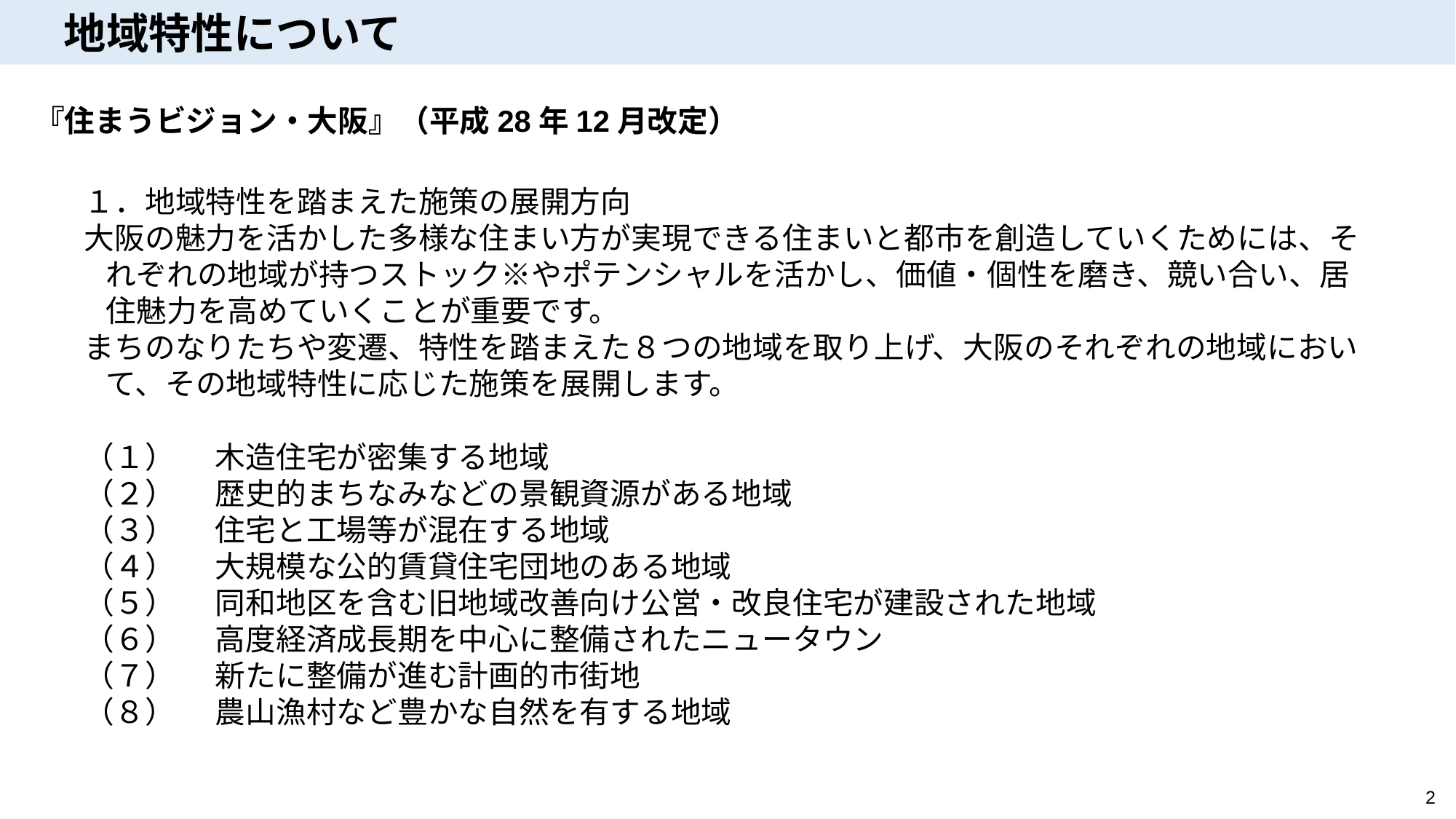

地域特性について
『住まうビジョン・大阪』（平成28年12月改定）
１．地域特性を踏まえた施策の展開方向
大阪の魅力を活かした多様な住まい方が実現できる住まいと都市を創造していくためには、それぞれの地域が持つストック※やポテンシャルを活かし、価値・個性を磨き、競い合い、居住魅力を高めていくことが重要です。
まちのなりたちや変遷、特性を踏まえた８つの地域を取り上げ、大阪のそれぞれの地域において、その地域特性に応じた施策を展開します。

（１）	木造住宅が密集する地域
（２）	歴史的まちなみなどの景観資源がある地域
（３）	住宅と工場等が混在する地域
（４）	大規模な公的賃貸住宅団地のある地域
（５）	同和地区を含む旧地域改善向け公営・改良住宅が建設された地域
（６）	高度経済成長期を中心に整備されたニュータウン
（７）	新たに整備が進む計画的市街地
（８）	農山漁村など豊かな自然を有する地域

2